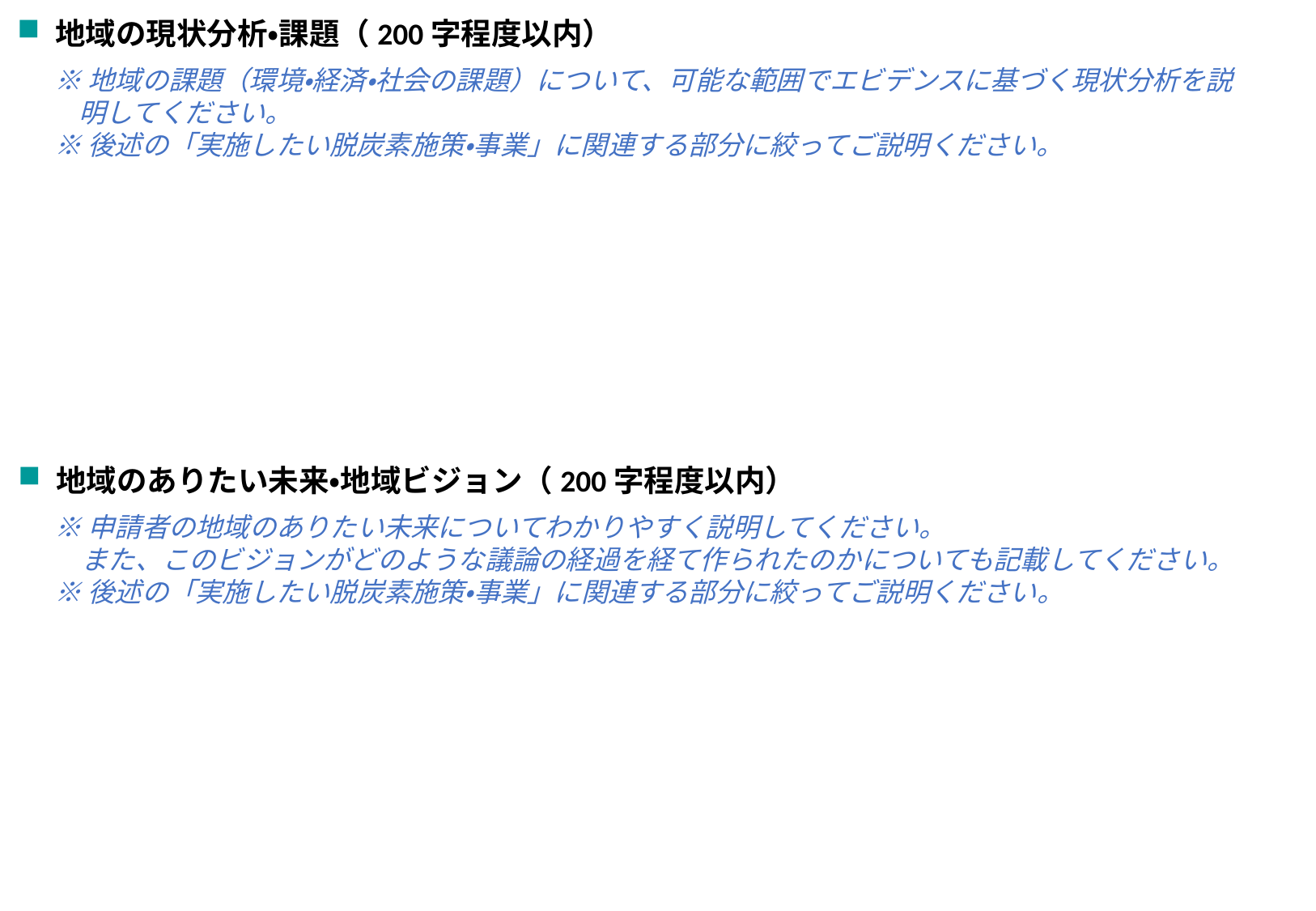

地域の現状分析・課題（200字程度以内）
※地域の課題（環境・経済・社会の課題）について、可能な範囲でエビデンスに基づく現状分析を説明してください。
※後述の「実施したい脱炭素施策・事業」に関連する部分に絞ってご説明ください。
地域のありたい未来・地域ビジョン（200字程度以内）
※申請者の地域のありたい未来についてわかりやすく説明してください。
　また、このビジョンがどのような議論の経過を経て作られたのかについても記載してください。
※後述の「実施したい脱炭素施策・事業」に関連する部分に絞ってご説明ください。